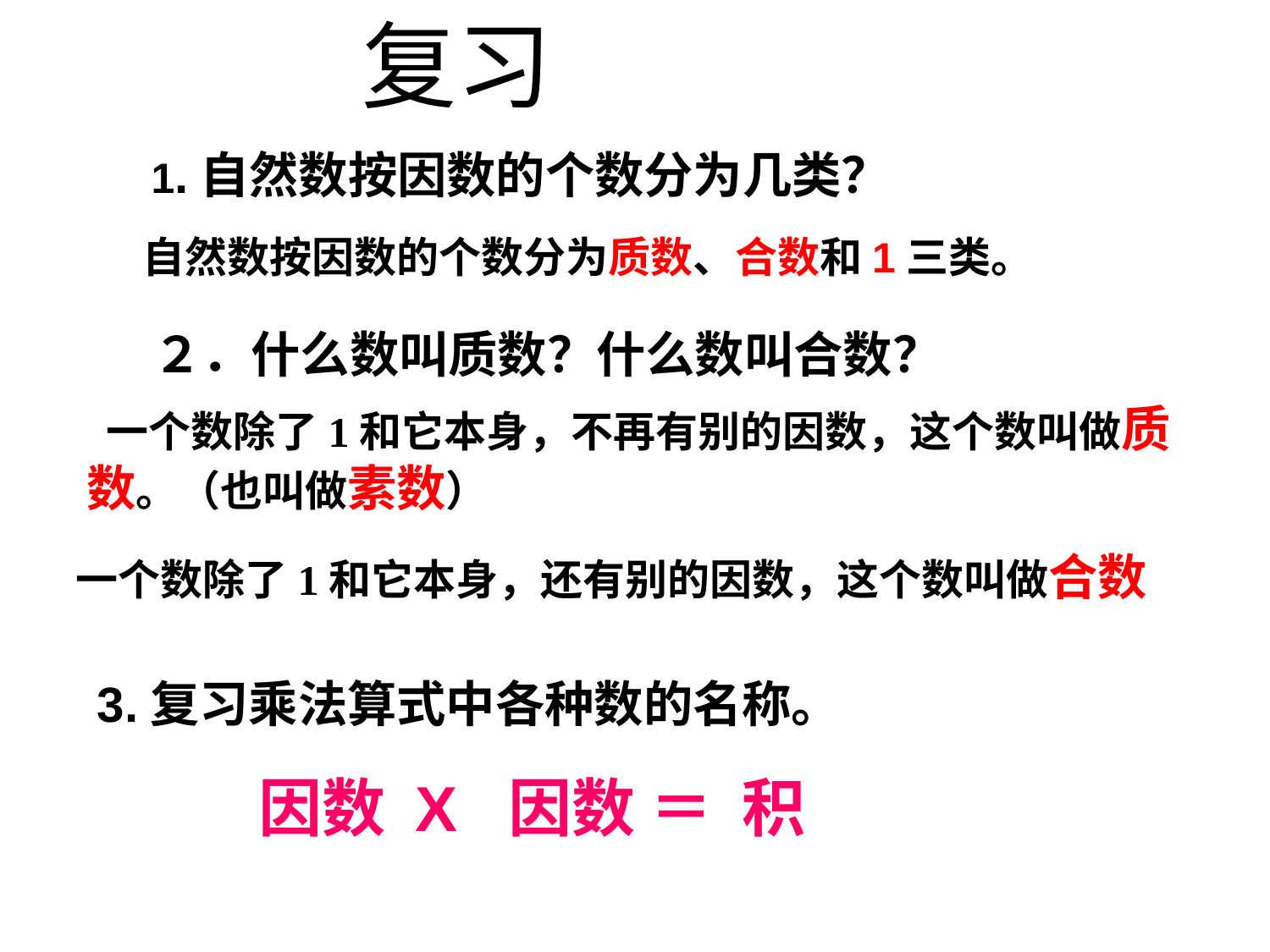

复习
1.自然数按因数的个数分为几类？
自然数按因数的个数分为质数、合数和1三类。
２．什么数叫质数？什么数叫合数？
 一个数除了1和它本身，不再有别的因数，这个数叫做质数。（也叫做素数）
一个数除了1和它本身，还有别的因数，这个数叫做合数
3.复习乘法算式中各种数的名称。
　因数 X  因数 ＝  积